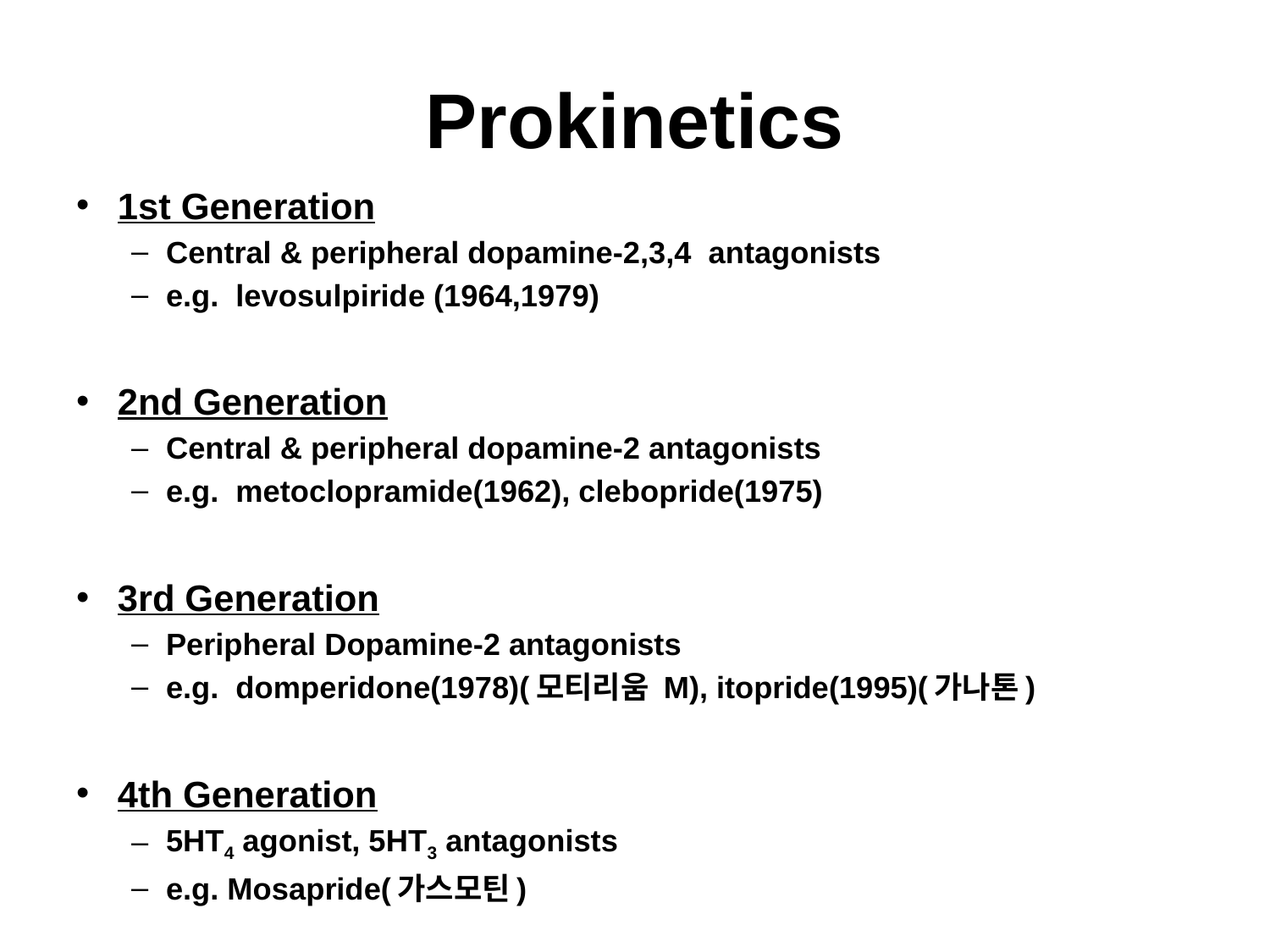

# Prokinetics
1st Generation
Central & peripheral dopamine-2,3,4  antagonists
e.g.  levosulpiride (1964,1979)

2nd Generation
Central & peripheral dopamine-2 antagonists
e.g.  metoclopramide(1962), clebopride(1975)

3rd Generation
Peripheral Dopamine-2 antagonists
e.g.  domperidone(1978)(모티리움 M), itopride(1995)(가나톤)

4th Generation
5HT4 agonist, 5HT3 antagonists
e.g. Mosapride(가스모틴)